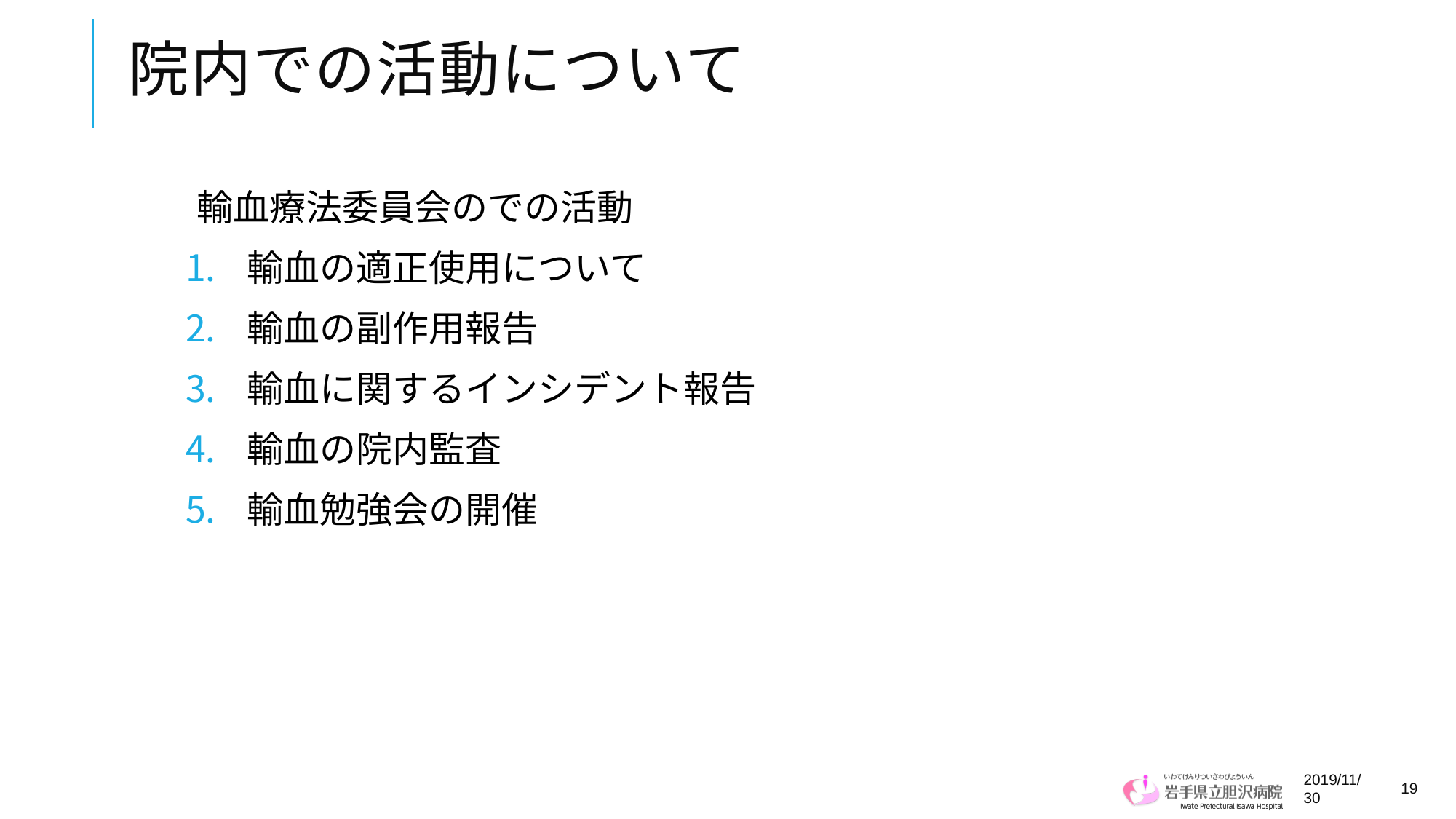

# 院内での活動について
輸血療法委員会のでの活動
輸血の適正使用について
輸血の副作用報告
輸血に関するインシデント報告
輸血の院内監査
輸血勉強会の開催
2019/11/30
19